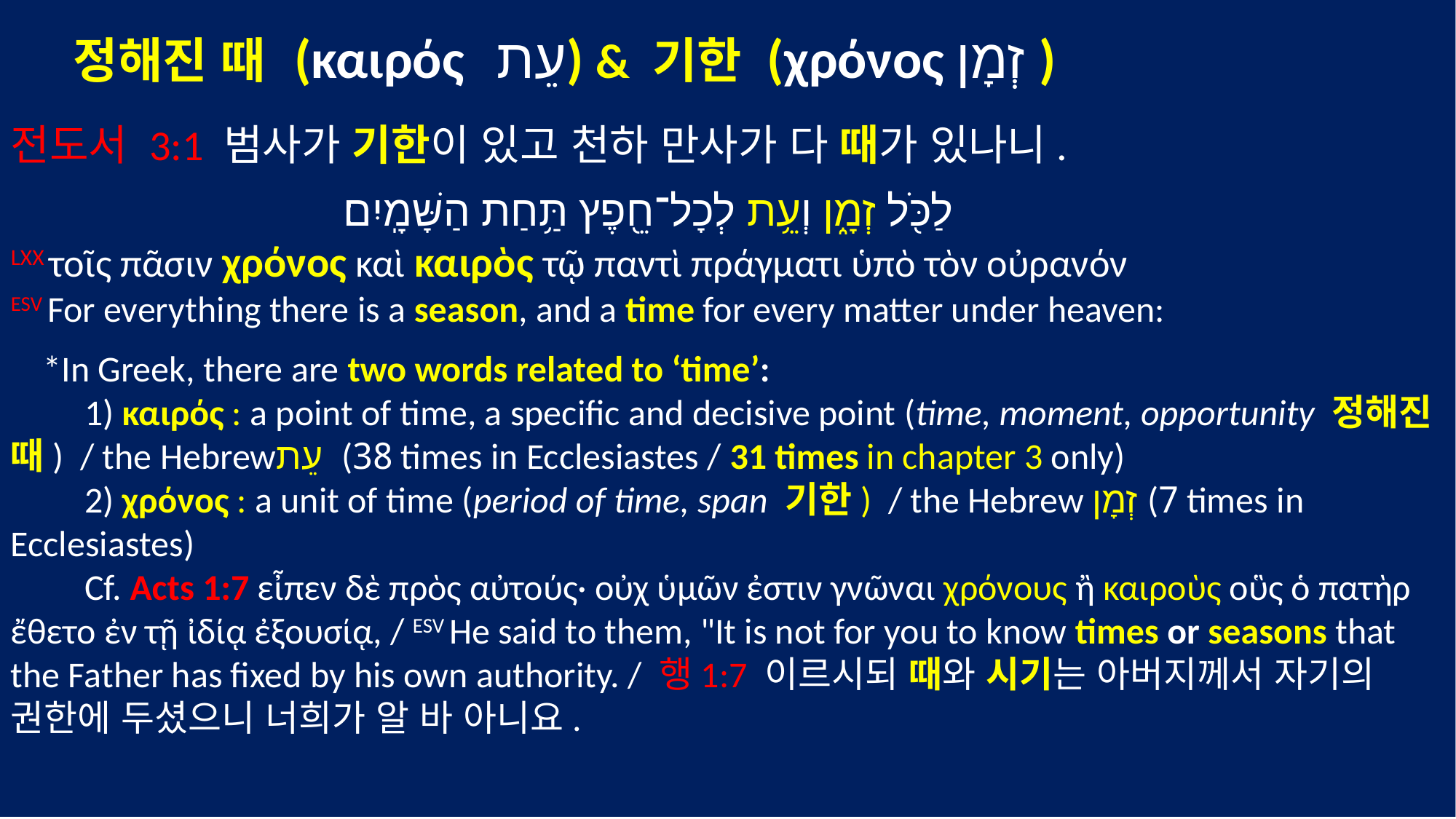

정해진 때 (καιρός עֵת) & 기한 (χρόνος זְמָן )

전도서 3:1 범사가 기한이 있고 천하 만사가 다 때가 있나니.

                                  ‎ לַכֹּ֖ל זְמָ֑ן וְעֵ֥ת לְכָל־חֵ֖פֶץ תַּ֥חַת הַשָּׁמָֽיִם׃
LXX τοῖς πᾶσιν χρόνος καὶ καιρὸς τῷ παντὶ πράγματι ὑπὸ τὸν οὐρανόν
ESV For everything there is a season, and a time for every matter under heaven:

    *In Greek, there are two words related to ‘time’:
         1) καιρός : a point of time, a specific and decisive point (time, moment, opportunity 정해진 때)  / the Hebrewעֵת  (38 times in Ecclesiastes / 31 times in chapter 3 only)
         2) χρόνος : a unit of time (period of time, span 기한)  / the Hebrew זְמָן (7 times in Ecclesiastes)
         Cf. Acts 1:7 εἶπεν δὲ πρὸς αὐτούς· οὐχ ὑμῶν ἐστιν γνῶναι χρόνους ἢ καιροὺς οὓς ὁ πατὴρ ἔθετο ἐν τῇ ἰδίᾳ ἐξουσίᾳ, / ESV He said to them, "It is not for you to know times or seasons that the Father has fixed by his own authority. / 행1:7 이르시되 때와 시기는 아버지께서 자기의 권한에 두셨으니 너희가 알 바 아니요.